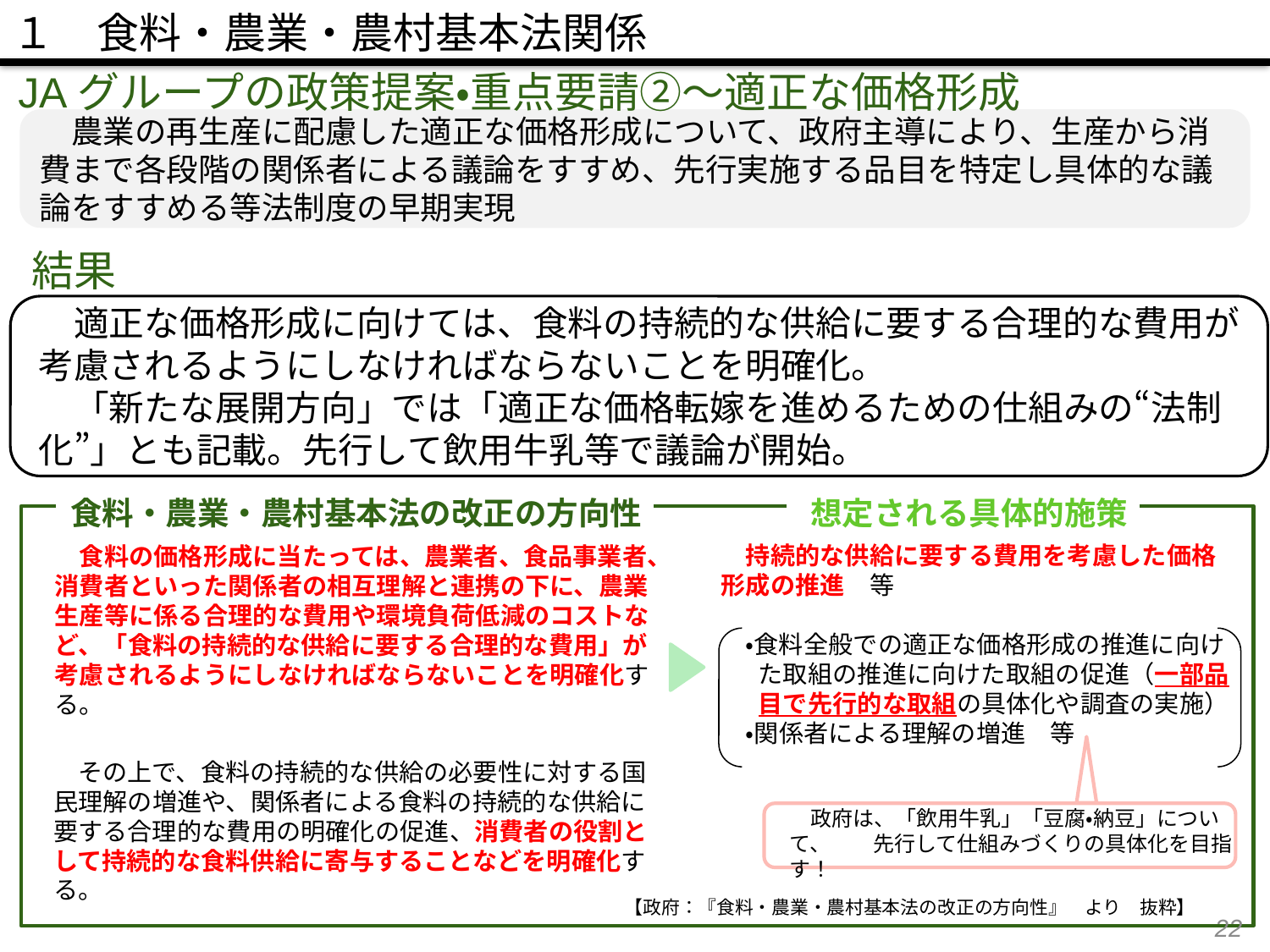

１　食料・農業・農村基本法関係
JAグループの政策提案・重点要請②～適正な価格形成
　農業の再生産に配慮した適正な価格形成について、政府主導により、生産から消費まで各段階の関係者による議論をすすめ、先行実施する品目を特定し具体的な議論をすすめる等法制度の早期実現
結果
　適正な価格形成に向けては、食料の持続的な供給に要する合理的な費用が考慮されるようにしなければならないことを明確化。
　「新たな展開方向」では「適正な価格転嫁を進めるための仕組みの“法制化”」とも記載。先行して飲用牛乳等で議論が開始。

食料・農業・農村基本法の改正の方向性
想定される具体的施策

　持続的な供給に要する費用を考慮した価格形成の推進　等

　・食料全般での適正な価格形成の推進に向けた取組の推進に向けた取組の促進（一部品目で先行的な取組の具体化や調査の実施）
　・関係者による理解の増進　等
　食料の価格形成に当たっては、農業者、食品事業者、消費者といった関係者の相互理解と連携の下に、農業生産等に係る合理的な費用や環境負荷低減のコストなど、「食料の持続的な供給に要する合理的な費用」が考慮されるようにしなければならないことを明確化する。

　その上で、食料の持続的な供給の必要性に対する国民理解の増進や、関係者による食料の持続的な供給に要する合理的な費用の明確化の促進、消費者の役割として持続的な食料供給に寄与することなどを明確化する。
　政府は、「飲用牛乳」「豆腐・納豆」について、　　先行して仕組みづくりの具体化を目指す！

【政府：『食料・農業・農村基本法の改正の方向性』　より　抜粋】
22